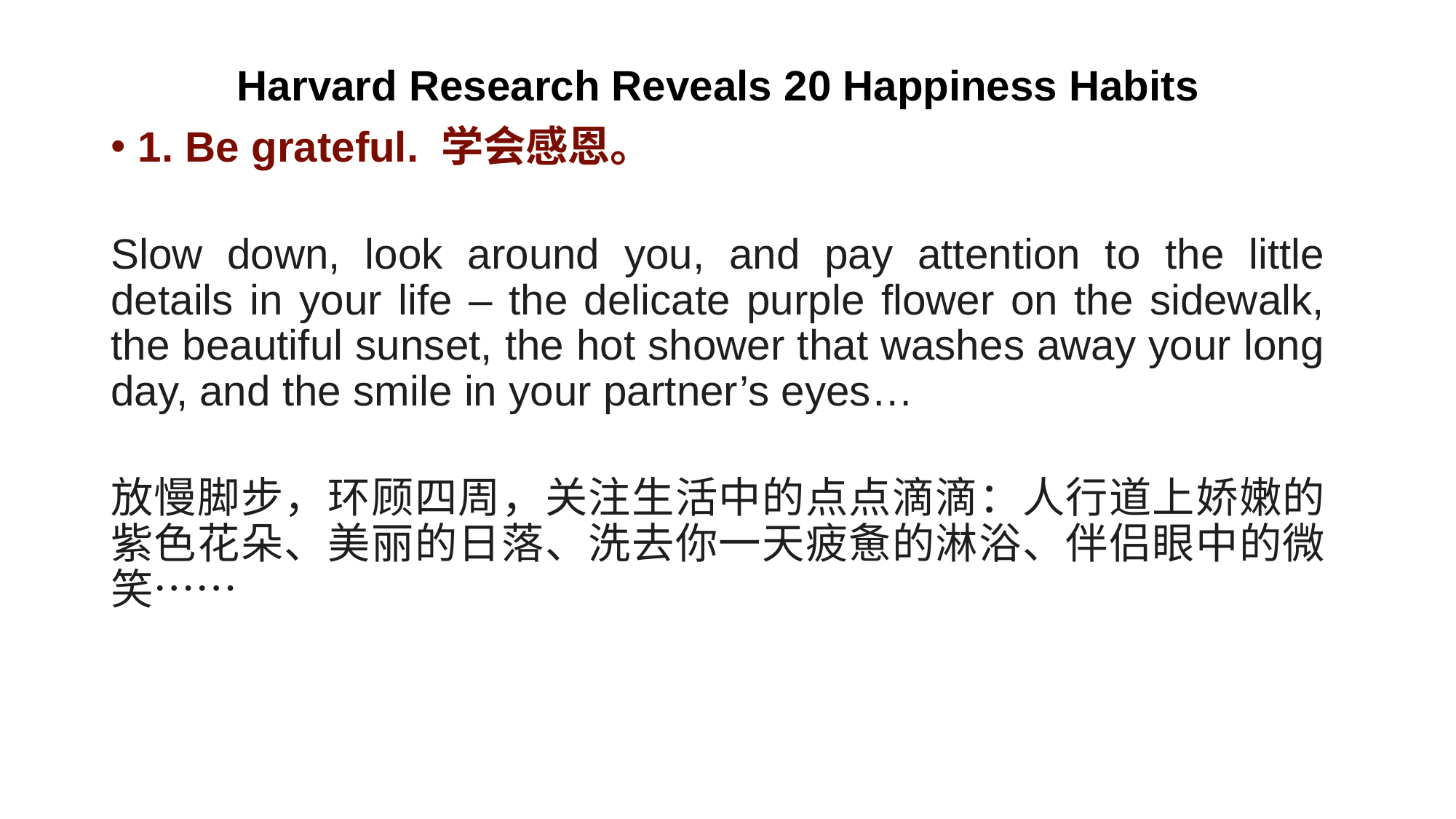

Harvard Research Reveals 20 Happiness Habits
1. Be grateful. 学会感恩。
Slow down, look around you, and pay attention to the little details in your life – the delicate purple flower on the sidewalk, the beautiful sunset, the hot shower that washes away your long day, and the smile in your partner’s eyes…
放慢脚步，环顾四周，关注生活中的点点滴滴：人行道上娇嫩的紫色花朵、美丽的日落、洗去你一天疲惫的淋浴、伴侣眼中的微笑……